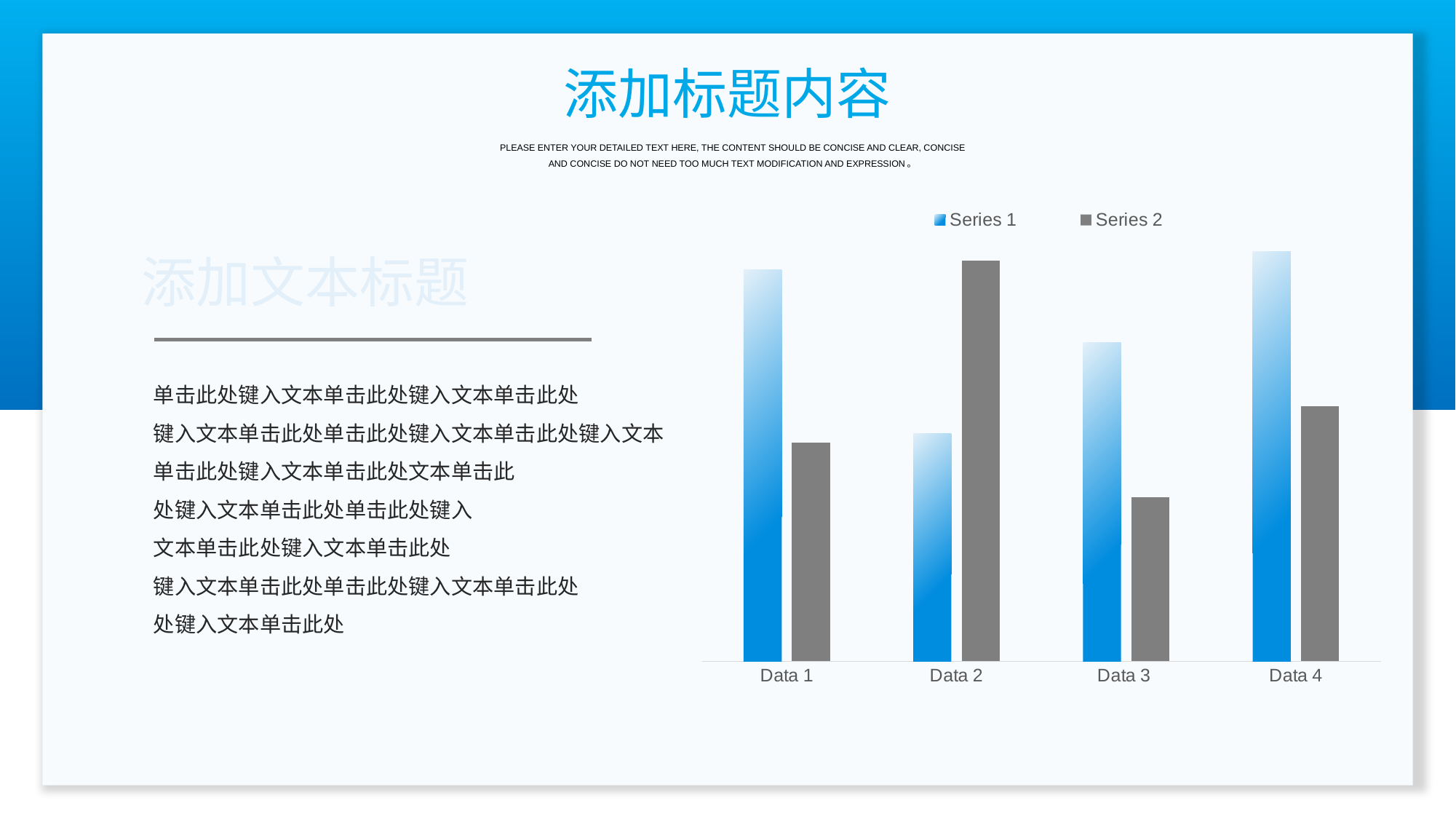

添加标题内容
PLEASE ENTER YOUR DETAILED TEXT HERE, THE CONTENT SHOULD BE CONCISE AND CLEAR, CONCISE AND CONCISE DO NOT NEED TOO MUCH TEXT MODIFICATION AND EXPRESSION。

### Chart

| Category | Series 1 | Series 2 |
|---|---|---|
| Data 1 | 4.3 | 2.4 |
| Data 2 | 2.5 | 4.4 |
| Data 3  | 3.5 | 1.8 |
| Data 4 | 4.5 | 2.8 |
添加文本标题
单击此处键入文本单击此处键入文本单击此处
键入文本单击此处单击此处键入文本单击此处键入文本单击此处键入文本单击此处文本单击此
处键入文本单击此处单击此处键入
文本单击此处键入文本单击此处
键入文本单击此处单击此处键入文本单击此处
处键入文本单击此处